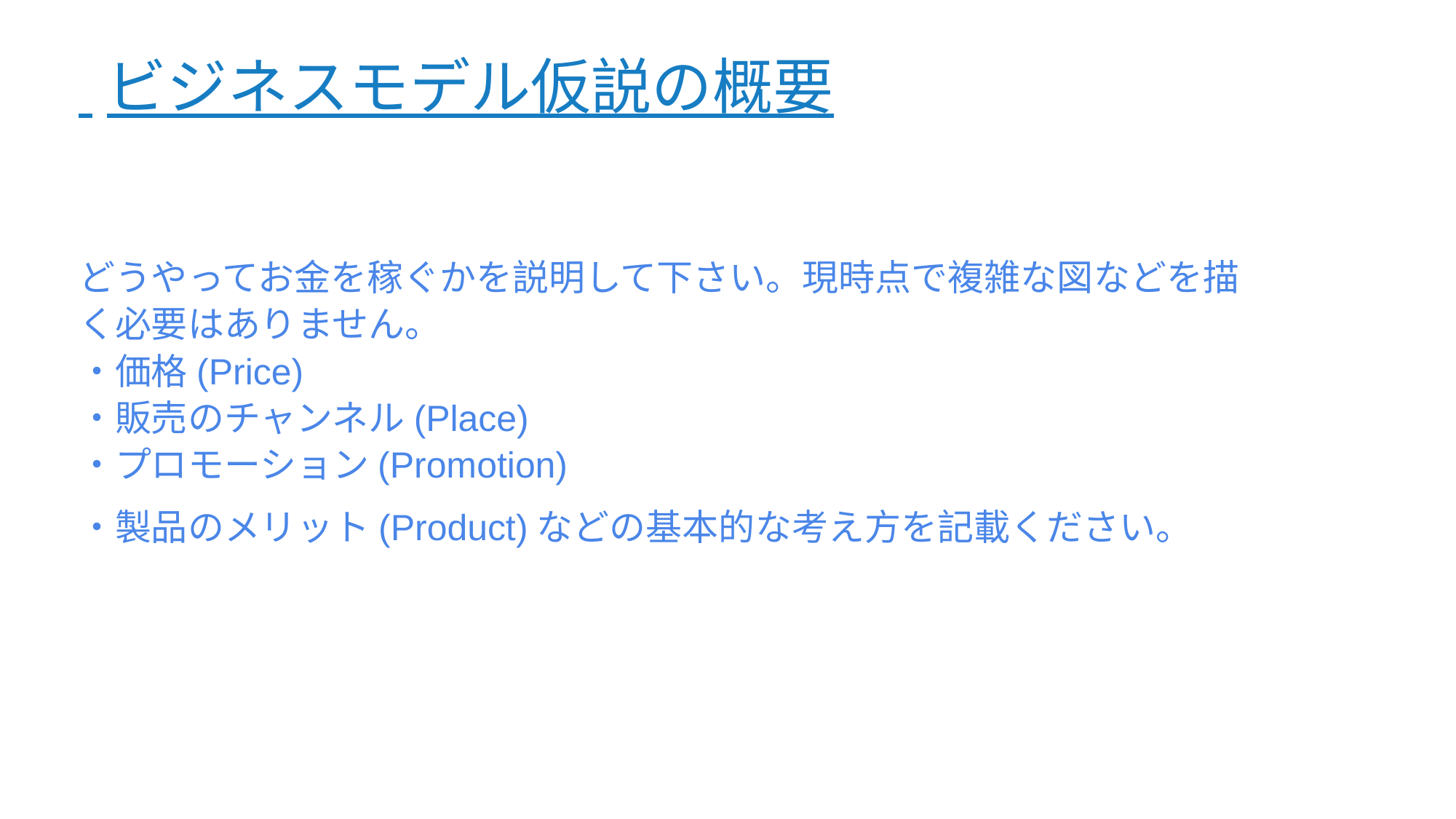

# ビジネスモデル仮説の概要
どうやってお金を稼ぐかを説明して下さい。現時点で複雑な図などを描く必要はありません。
・価格(Price)
・販売のチャンネル(Place)
・プロモーション(Promotion)
・製品のメリット(Product)などの基本的な考え方を記載ください。